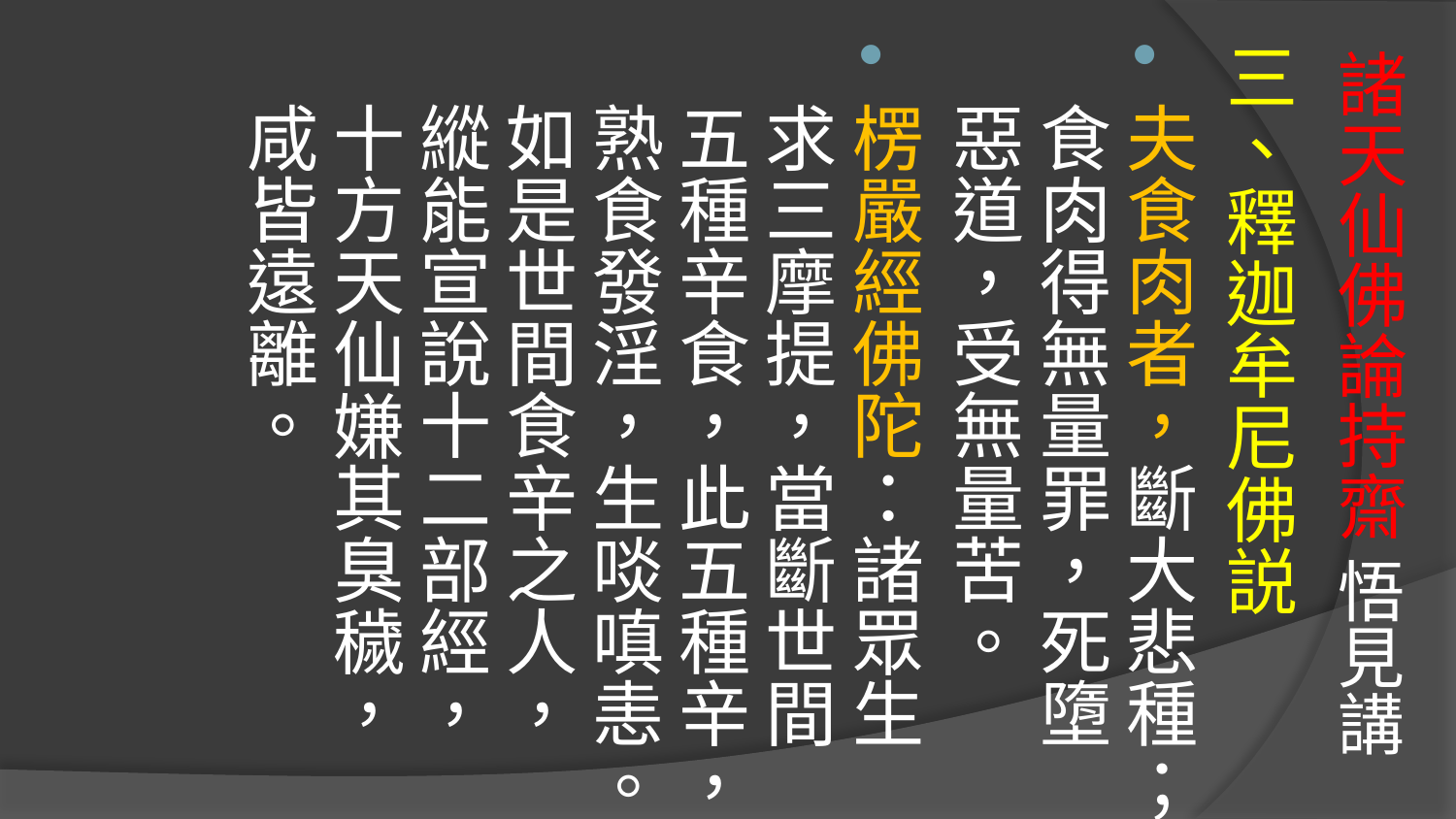

# 諸天仙佛論持齋 悟見講
三、釋迦牟尼佛説
夫食肉者，斷大悲種；食肉得無量罪，死墮惡道，受無量苦。
楞嚴經佛陀：諸眾生求三摩提，當斷世間五種辛食，此五種辛，熟食發淫，生啖嗔恚。如是世間食辛之人，縱能宣說十二部經，十方天仙嫌其臭穢，咸皆遠離。